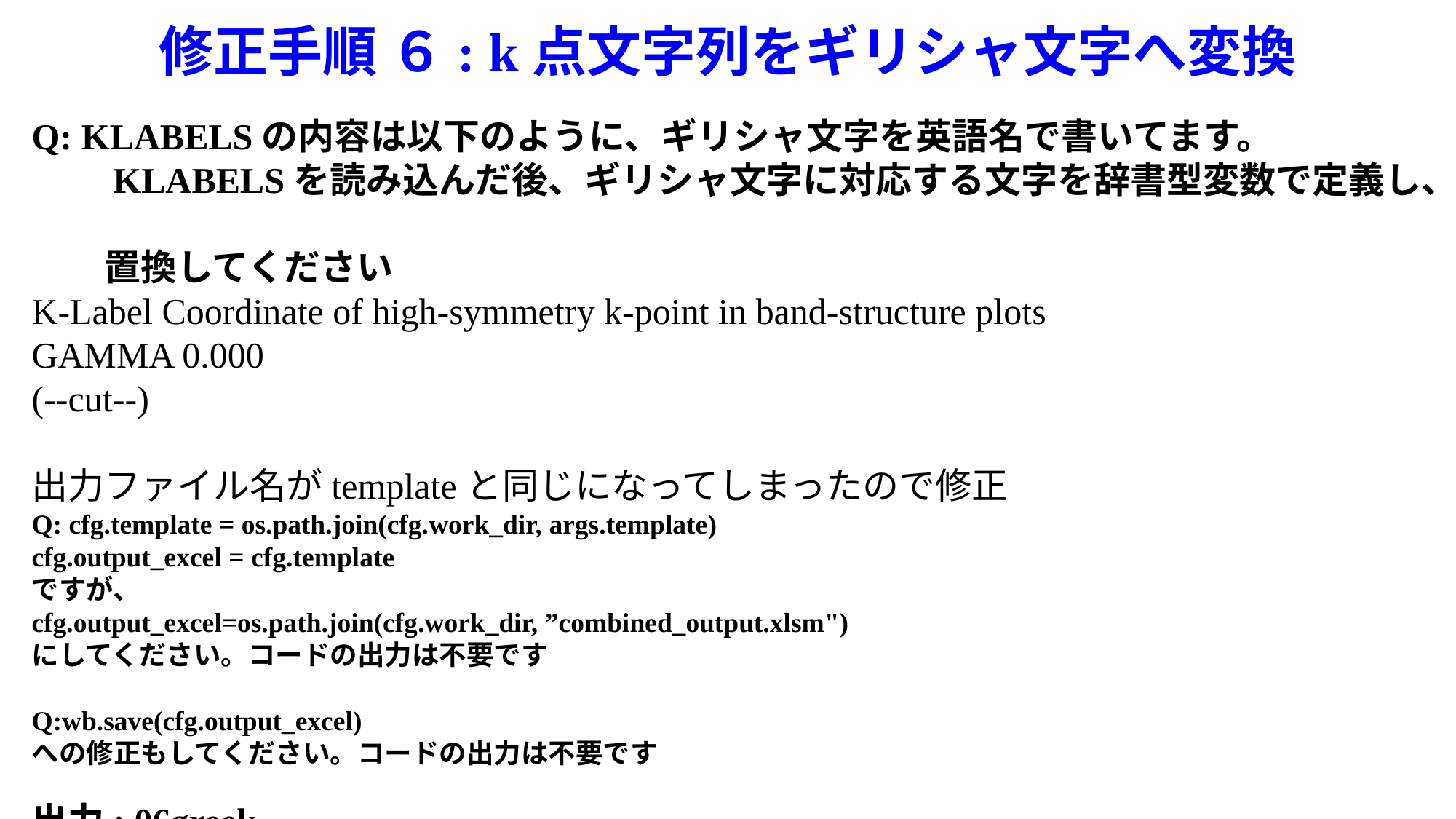

# 修正手順 ６: k点文字列をギリシャ文字へ変換
Q: KLABELSの内容は以下のように、ギリシャ文字を英語名で書いてます。
　　KLABELSを読み込んだ後、ギリシャ文字に対応する文字を辞書型変数で定義し、
　　置換してください
K-Label Coordinate of high-symmetry k-point in band-structure plots
GAMMA 0.000
(--cut--)

出力ファイル名がtemplateと同じになってしまったので修正
Q: cfg.template = os.path.join(cfg.work_dir, args.template)
cfg.output_excel = cfg.template
ですが、
cfg.output_excel=os.path.join(cfg.work_dir, ”combined_output.xlsm")
にしてください。コードの出力は不要です
Q:wb.save(cfg.output_excel)
への修正もしてください。コードの出力は不要です

出力: 06greek